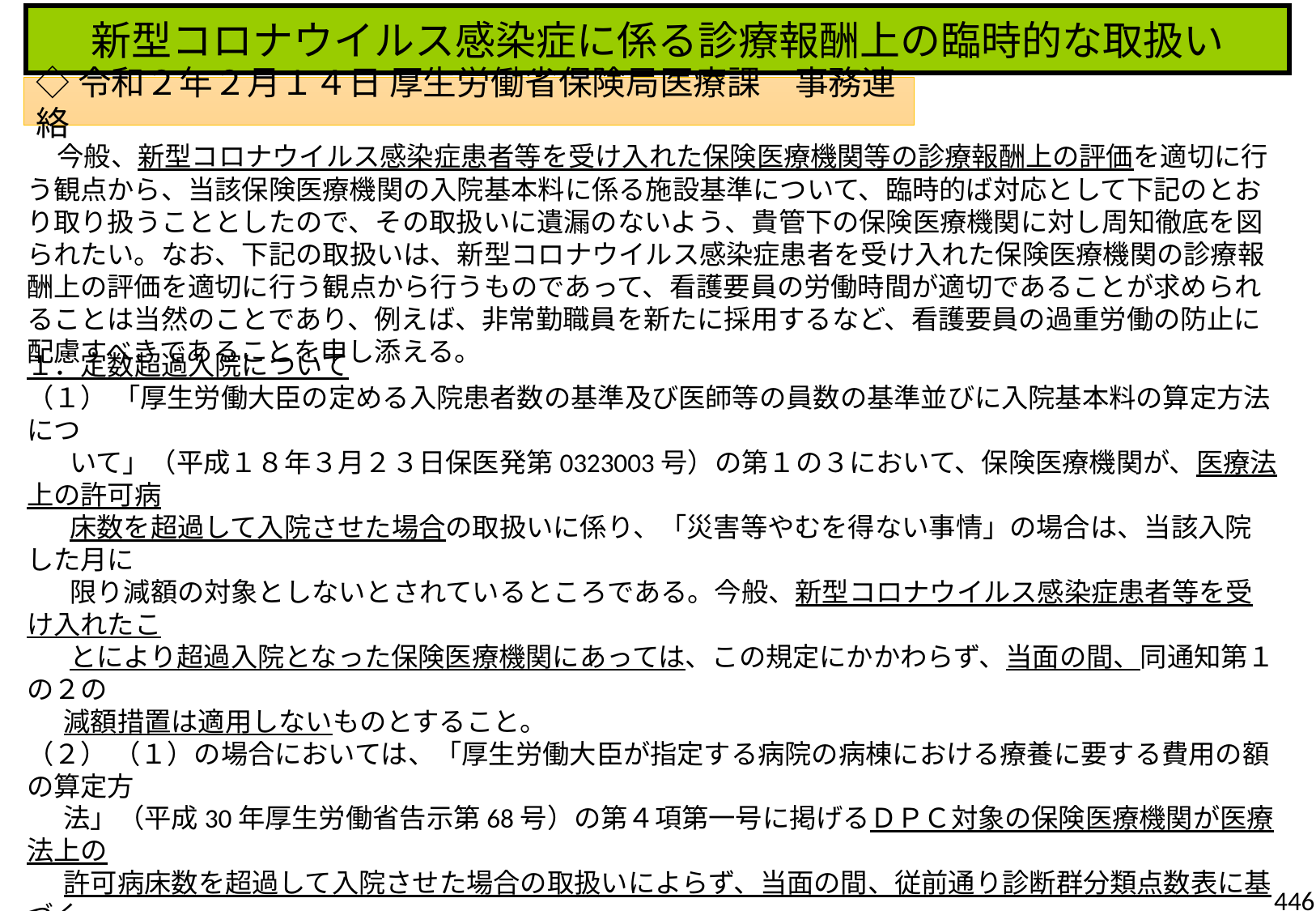

新型コロナウイルス感染症に係る診療報酬上の臨時的な取扱い
◇令和２年２月１４日 厚生労働省保険局医療課　事務連絡
　今般、新型コロナウイルス感染症患者等を受け入れた保険医療機関等の診療報酬上の評価を適切に行う観点から、当該保険医療機関の入院基本料に係る施設基準について、臨時的ば対応として下記のとおり取り扱うこととしたので、その取扱いに遺漏のないよう、貴管下の保険医療機関に対し周知徹底を図られたい。なお、下記の取扱いは、新型コロナウイルス感染症患者を受け入れた保険医療機関の診療報酬上の評価を適切に行う観点から行うものであって、看護要員の労働時間が適切であることが求められることは当然のことであり、例えば、非常勤職員を新たに採用するなど、看護要員の過重労働の防止に配慮すべきであることを申し添える。
１．定数超過入院について
（１） 「厚生労働大臣の定める入院患者数の基準及び医師等の員数の基準並びに入院基本料の算定方法につ
      いて」（平成１８年３月２３日保医発第0323003号）の第１の３において、保険医療機関が、医療法上の許可病
      床数を超過して入院させた場合の取扱いに係り、「災害等やむを得ない事情」の場合は、当該入院した月に
      限り減額の対象としないとされているところである。今般、新型コロナウイルス感染症患者等を受け入れたこ
      とにより超過入院となった保険医療機関にあっては、この規定にかかわらず、当面の間、同通知第１の２の
     減額措置は適用しないものとすること。
（２） （１）の場合においては、「厚生労働大臣が指定する病院の病棟における療養に要する費用の額の算定方
     法」（平成30年厚生労働省告示第68号）の第４項第一号に掲げるＤＰＣ対象の保険医療機関が医療法上の
     許可病床数を超過して入院させた場合の取扱いによらず、当面の間、従前通り診断群分類点数表に基づく
     算定を行うものとすること。
446